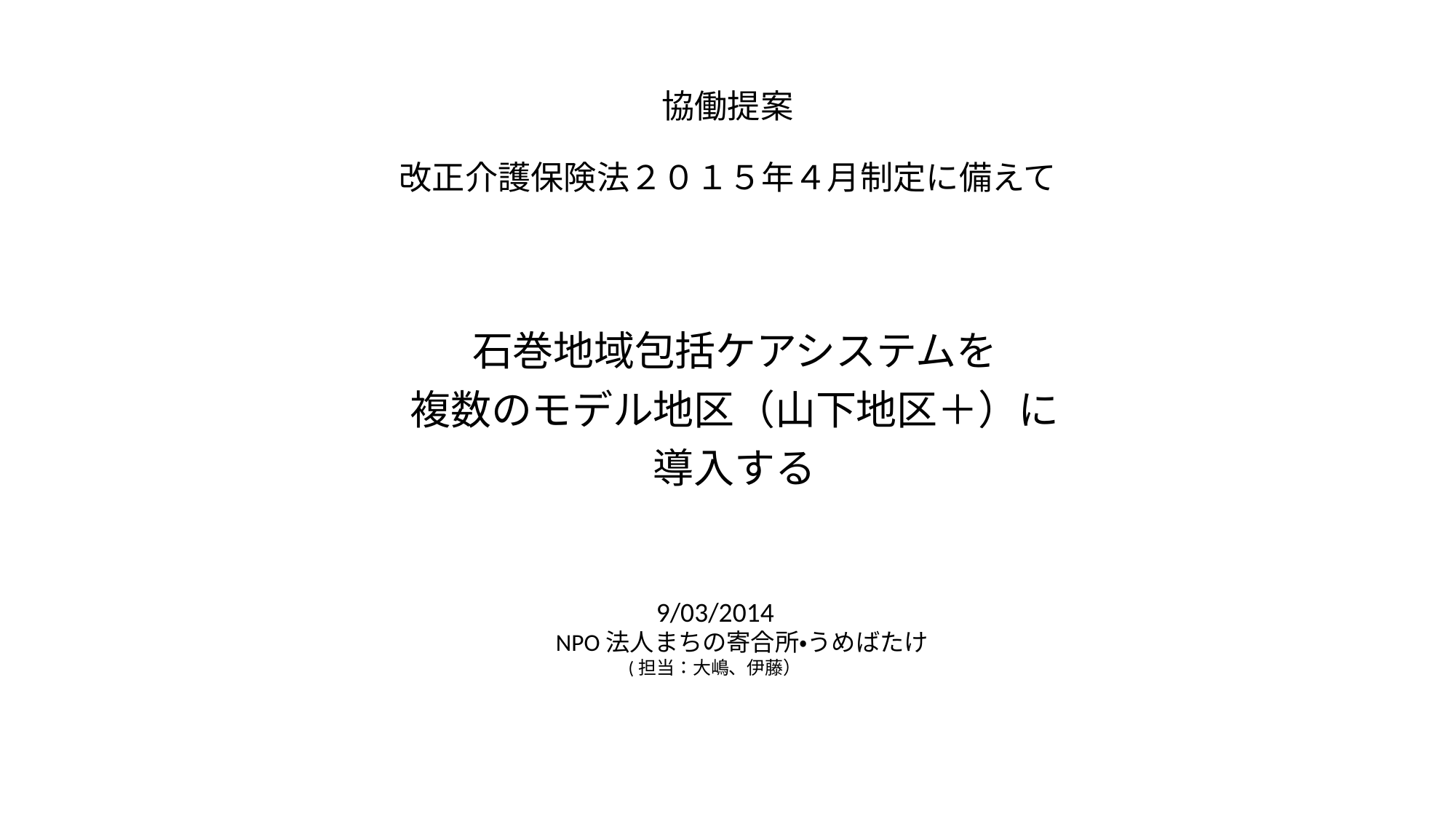

# 協働提案 改正介護保険法２０１５年４月制定に備えて
石巻地域包括ケアシステムを
複数のモデル地区（山下地区＋）に
導入する

9/03/2014
　　NPO法人まちの寄合所・うめばたけ
(担当：大嶋、伊藤）